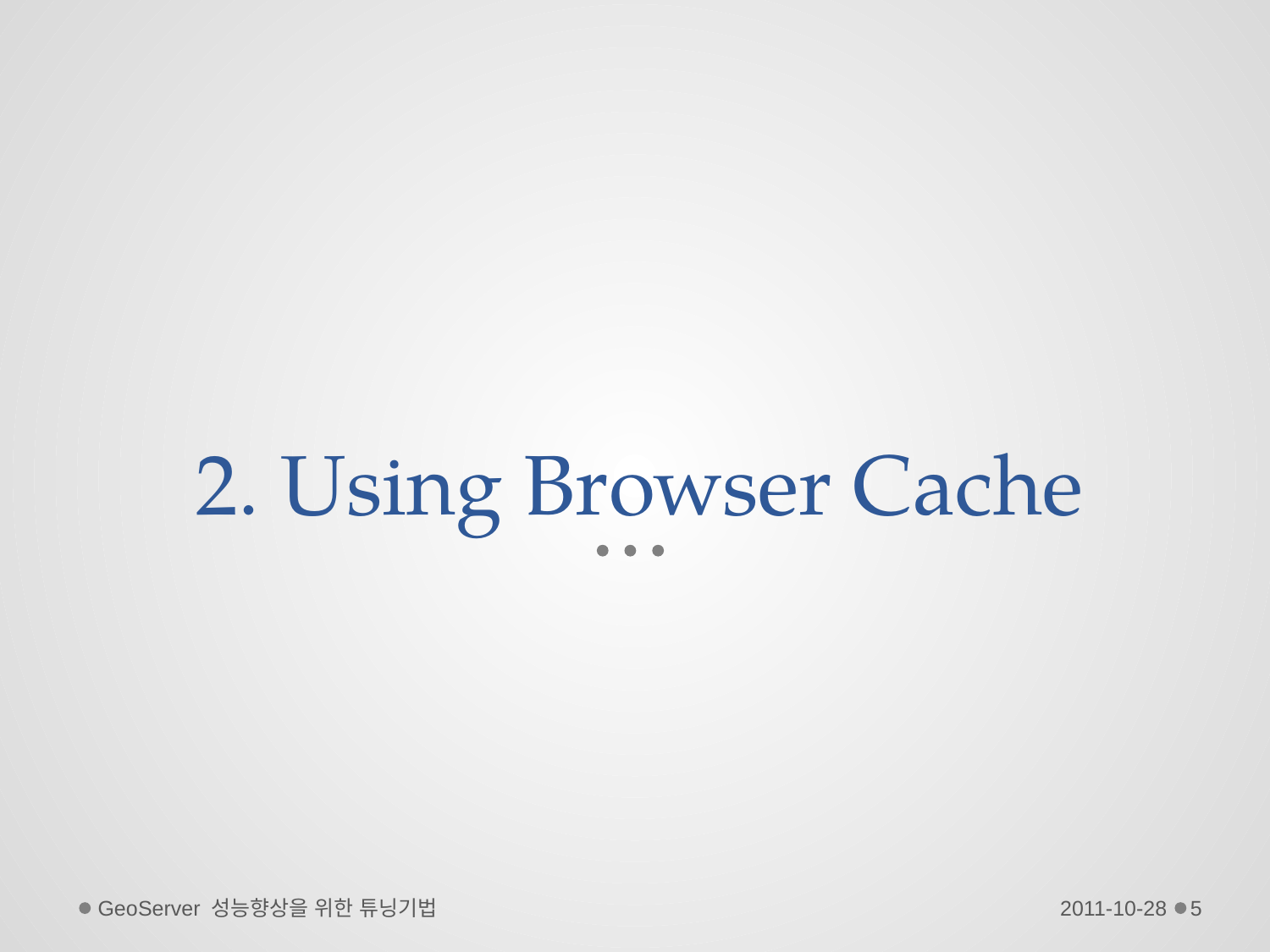

# 2. Using Browser Cache

GeoServer 성능향상을 위한 튜닝기법
2011-10-28
5